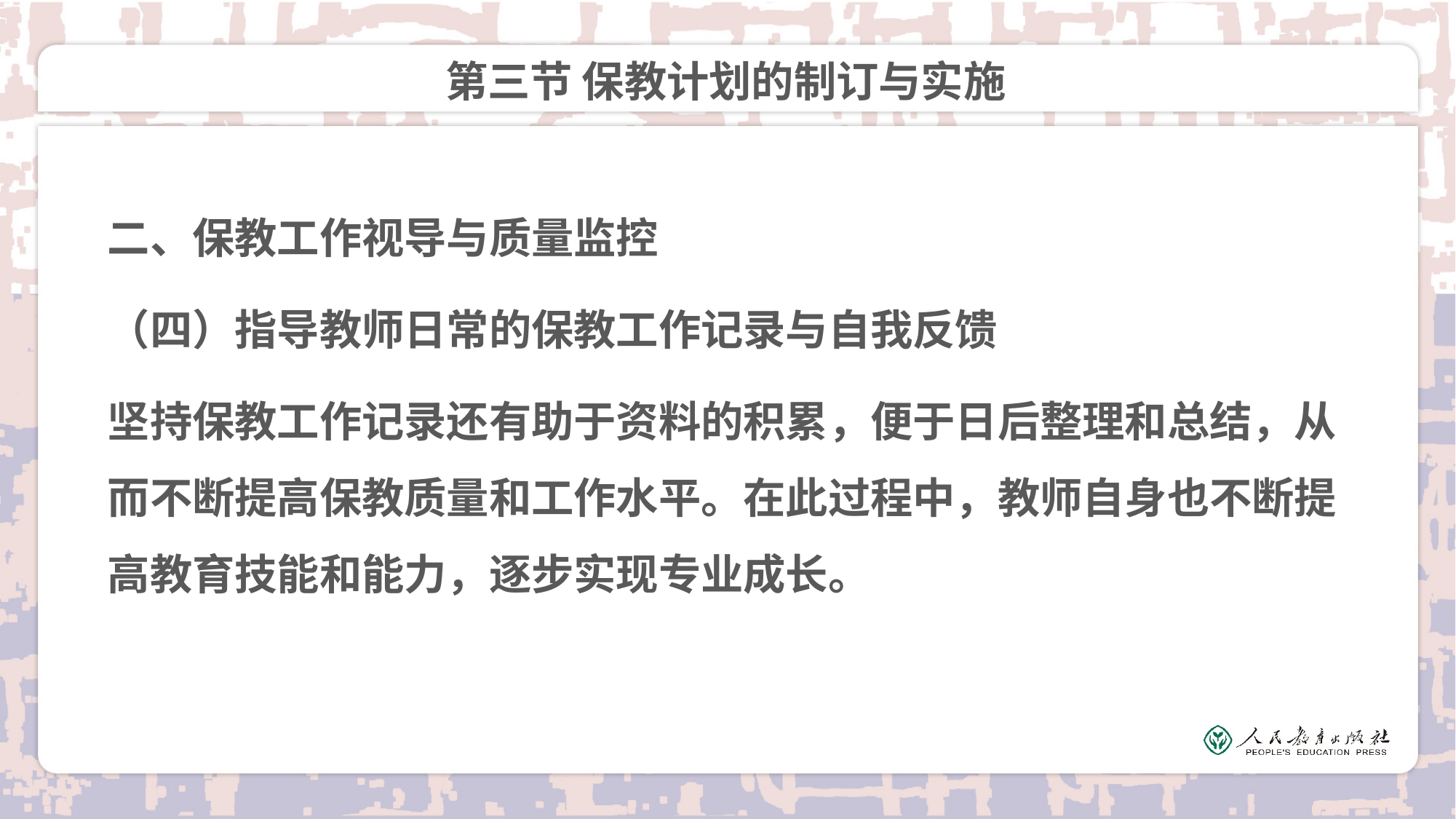

# 第三节 保教计划的制订与实施
二、保教工作视导与质量监控
（四）指导教师日常的保教工作记录与自我反馈
坚持保教工作记录还有助于资料的积累，便于日后整理和总结，从而不断提高保教质量和工作水平。在此过程中，教师自身也不断提高教育技能和能力，逐步实现专业成长。